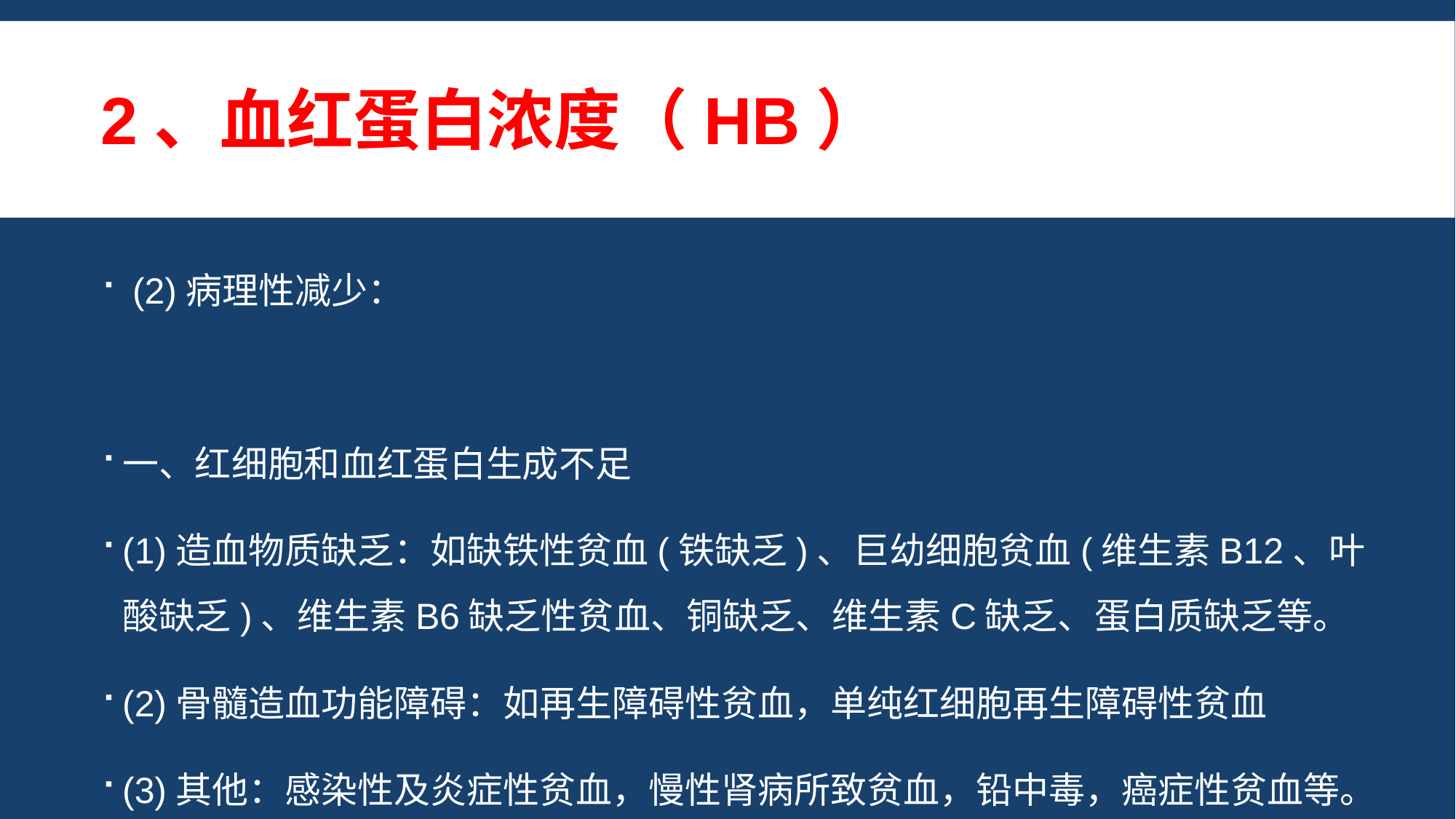

# 2、血红蛋白浓度（Hb）
 (2)病理性减少：

一、红细胞和血红蛋白生成不足
(1)造血物质缺乏：如缺铁性贫血(铁缺乏)、巨幼细胞贫血(维生素B12、叶酸缺乏)、维生素B6缺乏性贫血、铜缺乏、维生素C缺乏、蛋白质缺乏等。
(2)骨髓造血功能障碍：如再生障碍性贫血，单纯红细胞再生障碍性贫血
(3)其他：感染性及炎症性贫血，慢性肾病所致贫血，铅中毒，癌症性贫血等。